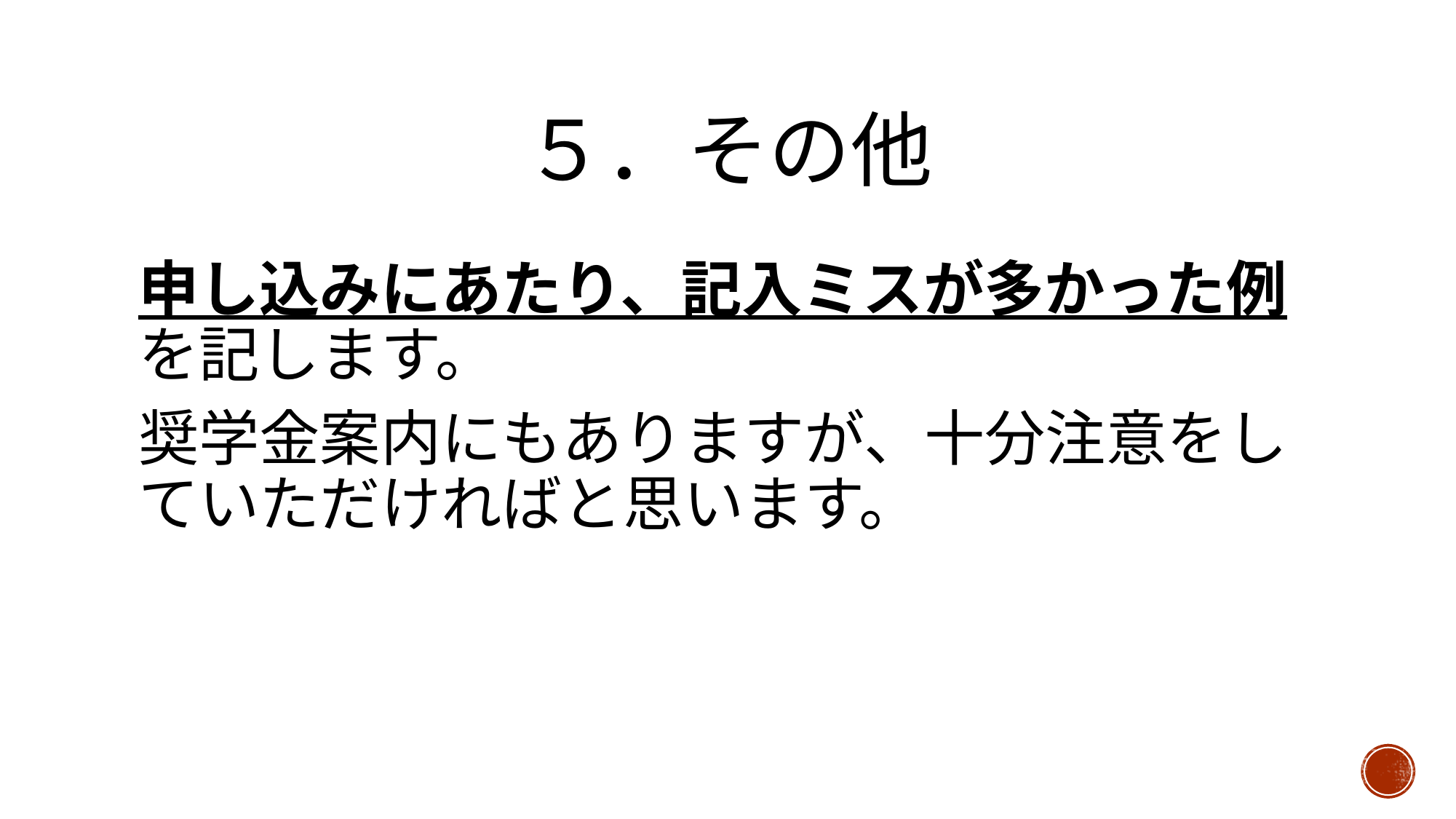

# ５．その他
申し込みにあたり、記入ミスが多かった例を記します。
奨学金案内にもありますが、十分注意をしていただければと思います。